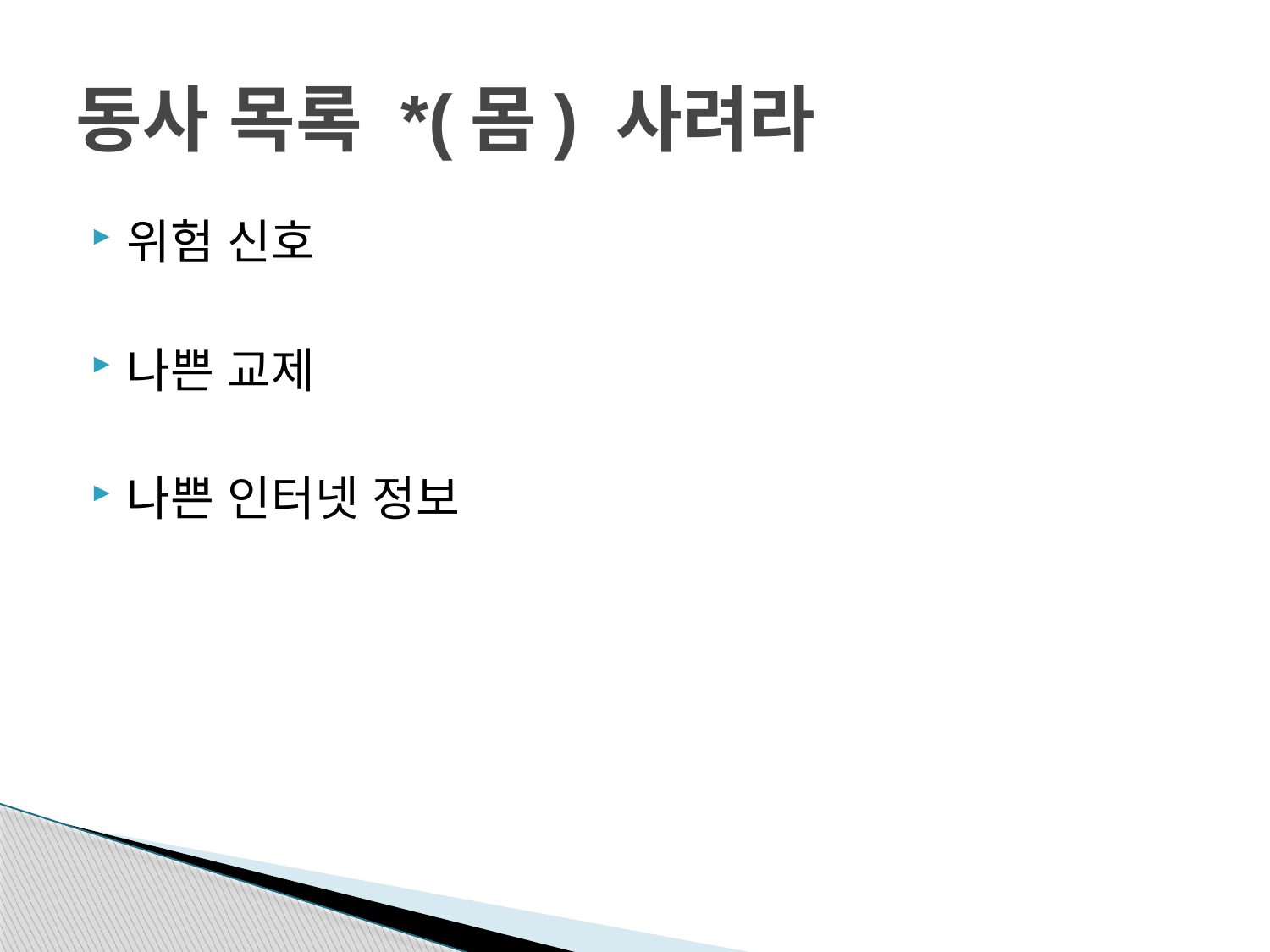

# 동사 목록 *(몸) 사려라
위험 신호

나쁜 교제

나쁜 인터넷 정보